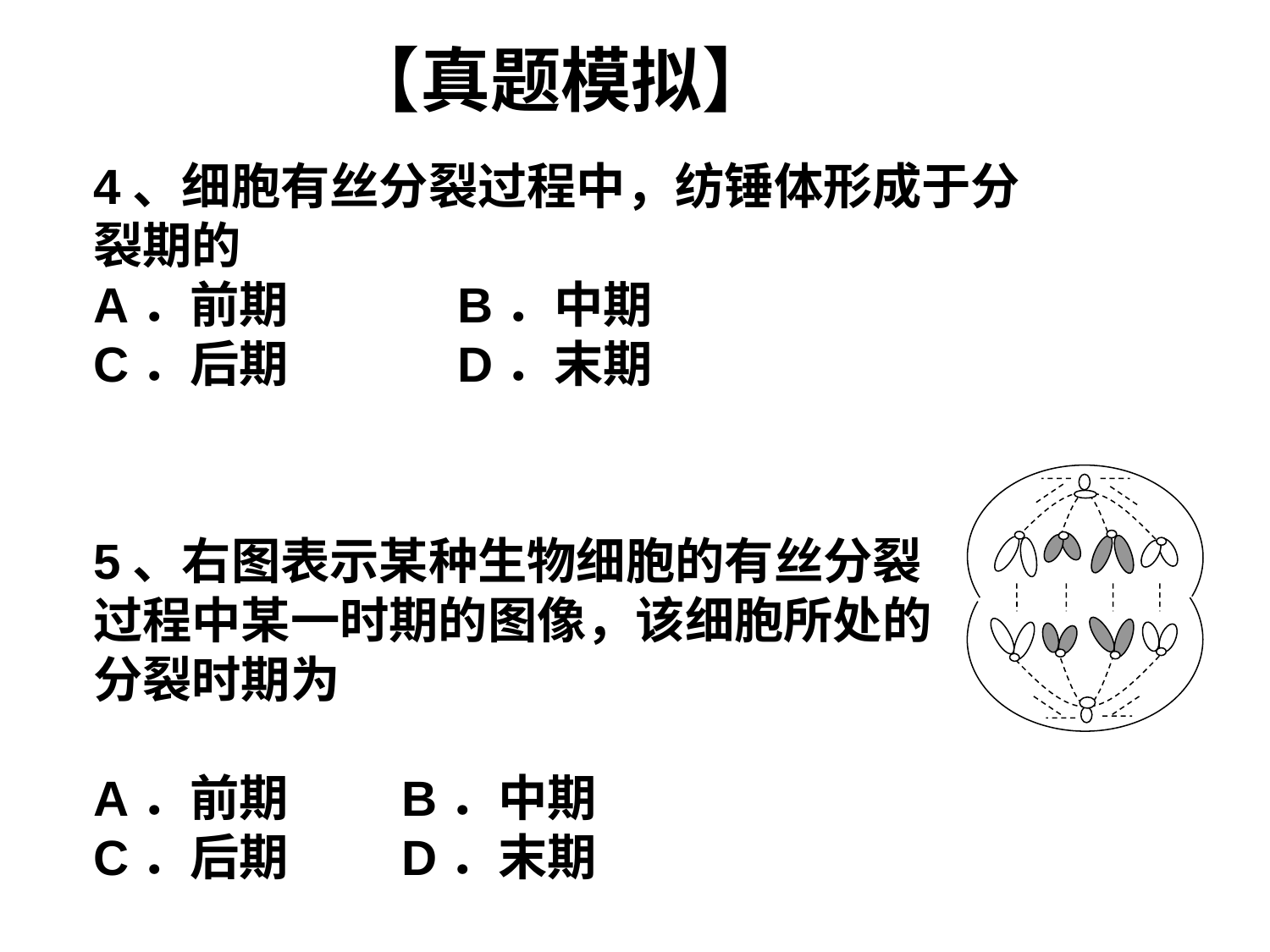

【真题模拟】
4、细胞有丝分裂过程中，纺锤体形成于分裂期的
A．前期              B．中期
C．后期              D．末期

5、右图表示某种生物细胞的有丝分裂过程中某一时期的图像，该细胞所处的分裂时期为

A．前期         B．中期
C．后期         D．末期